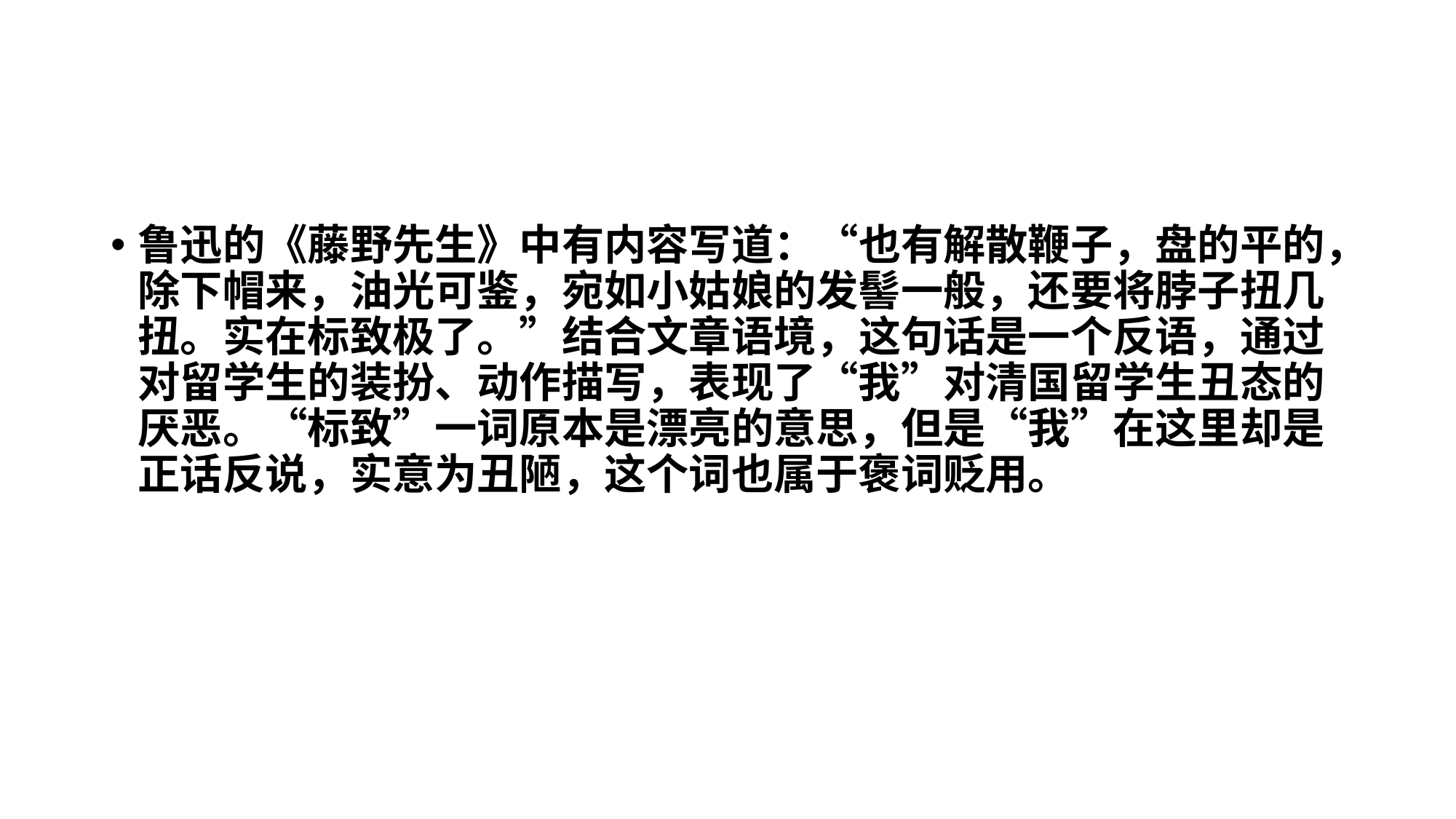

#
鲁迅的《藤野先生》中有内容写道：“也有解散鞭子，盘的平的，除下帽来，油光可鉴，宛如小姑娘的发髻一般，还要将脖子扭几扭。实在标致极了。”结合文章语境，这句话是一个反语，通过对留学生的装扮、动作描写，表现了“我”对清国留学生丑态的厌恶。“标致”一词原本是漂亮的意思，但是“我”在这里却是正话反说，实意为丑陋，这个词也属于褒词贬用。